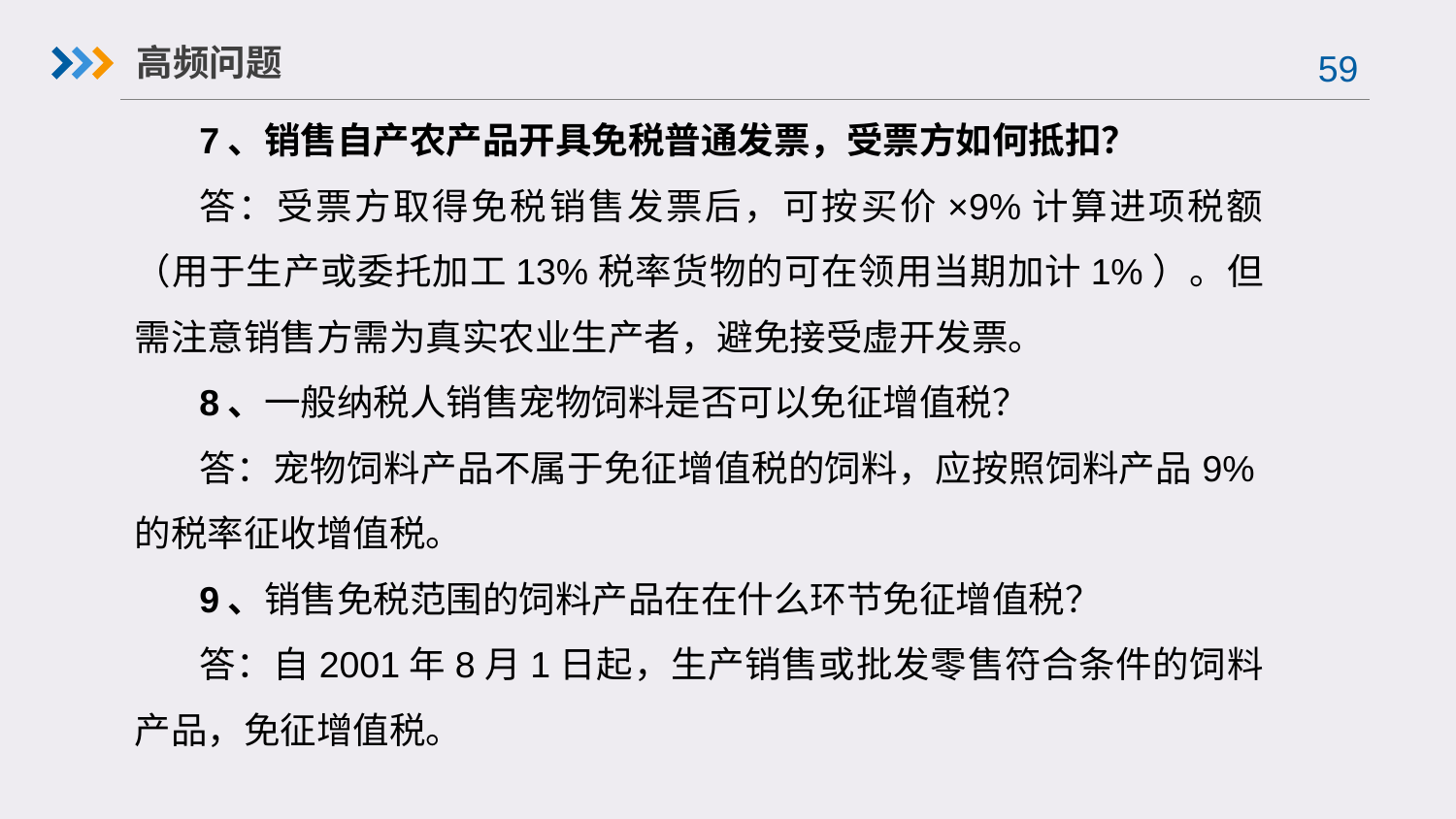

高频问题
7、销售自产农产品开具免税普通发票，受票方如何抵扣？
答：受票方取得免税销售发票后，可按买价×9%计算进项税额（用于生产或委托加工13%税率货物的可在领用当期加计1%）。但需注意销售方需为真实农业生产者，避免接受虚开发票。
8、一般纳税人销售宠物饲料是否可以免征增值税？
答：宠物饲料产品不属于免征增值税的饲料，应按照饲料产品9%的税率征收增值税。
9、销售免税范围的饲料产品在在什么环节免征增值税？
答：自2001年8月1日起，生产销售或批发零售符合条件的饲料产品，免征增值税。